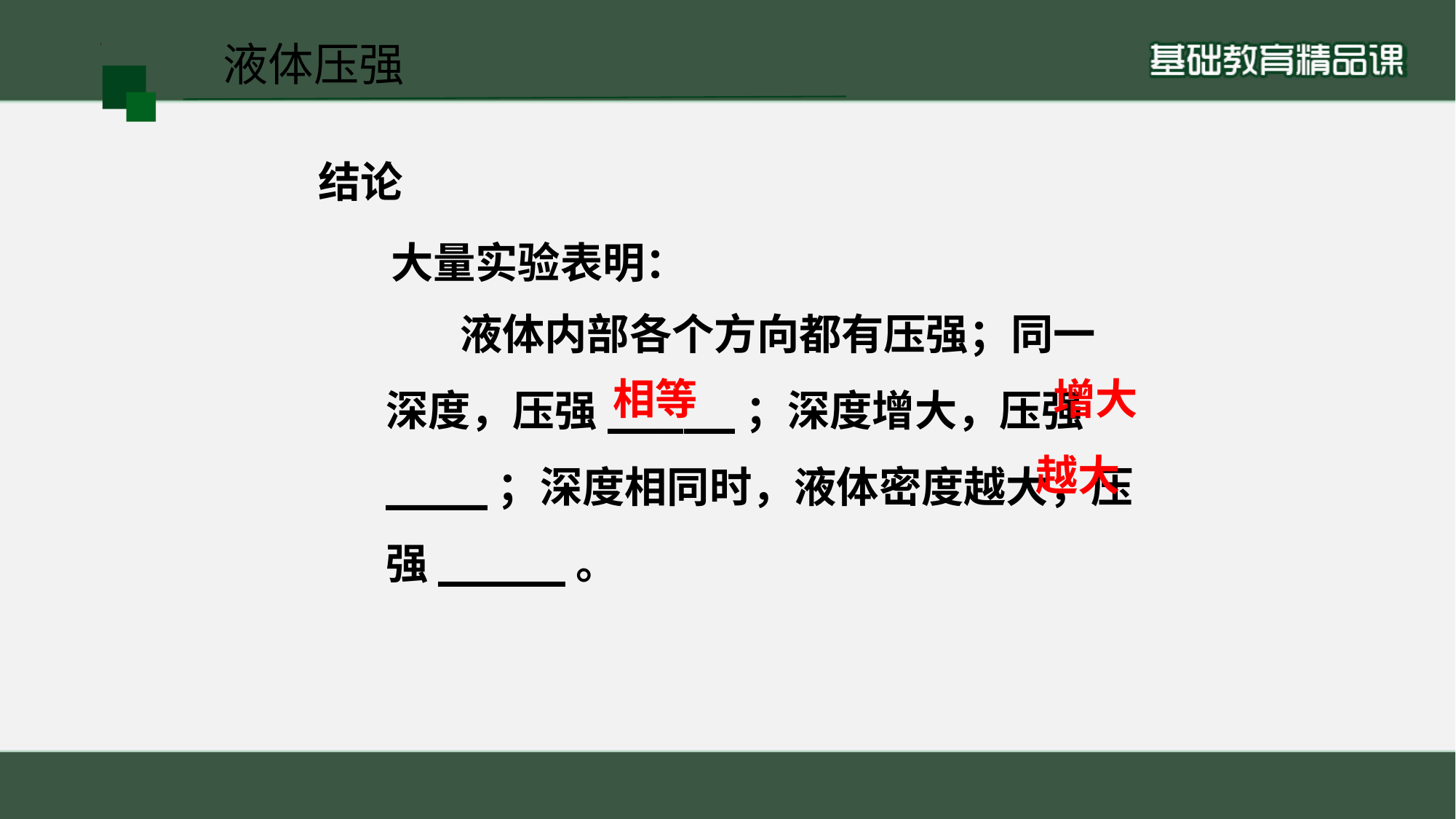

液体压强

结论
大量实验表明：
 液体内部各个方向都有压强；同一深度，压强_____；深度增大，压强____；深度相同时，液体密度越大，压强_____。
相等
增大
越大